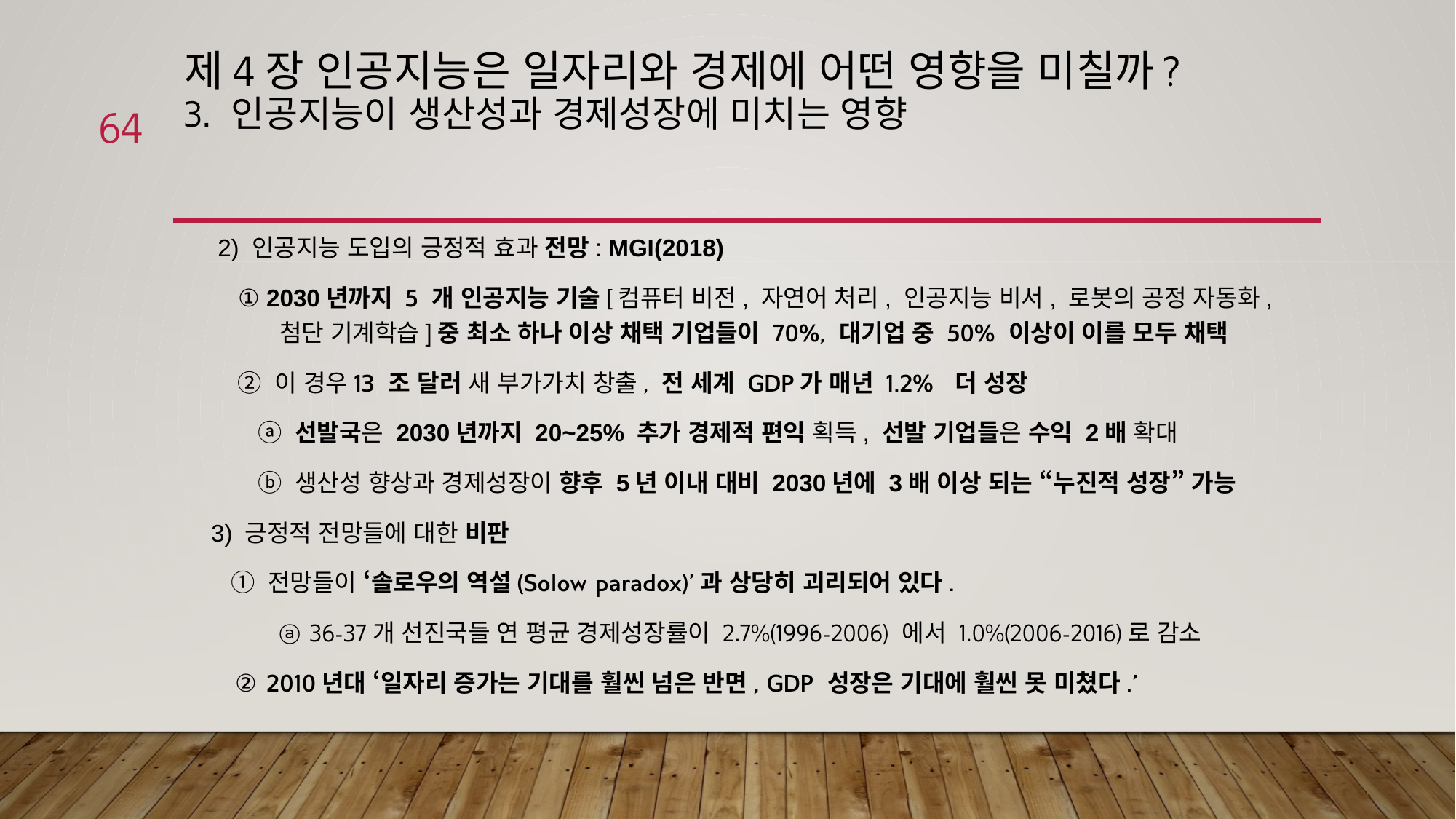

# 제4장 인공지능은 일자리와 경제에 어떤 영향을 미칠까? 3. 인공지능이 생산성과 경제성장에 미치는 영향
64

     2) 인공지능 도입의 긍정적 효과 전망: MGI(2018)
        ① 2030년까지 5 개 인공지능 기술[컴퓨터 비전, 자연어 처리, 인공지능 비서, 로봇의 공정 자동화, 첨단 기계학습]중 최소 하나 이상 채택 기업들이 70%, 대기업 중 50% 이상이 이를 모두 채택
        ② 이 경우13 조 달러 새 부가가치 창출, 전 세계 GDP가 매년 1.2%  더 성장
           ⓐ 선발국은 2030년까지 20~25% 추가 경제적 편익 획득, 선발 기업들은 수익 2배 확대
           ⓑ 생산성 향상과 경제성장이 향후 5년 이내 대비 2030년에 3배 이상 되는 “누진적 성장” 가능
    3) 긍정적 전망들에 대한 비판
       ① 전망들이 ‘솔로우의 역설(Solow paradox)’과 상당히 괴리되어 있다.
             ⓐ 36-37개 선진국들 연 평균 경제성장률이 2.7%(1996-2006) 에서 1.0%(2006-2016)로 감소
       ② 2010년대 ‘일자리 증가는 기대를 훨씬 넘은 반면, GDP 성장은 기대에 훨씬 못 미쳤다.’